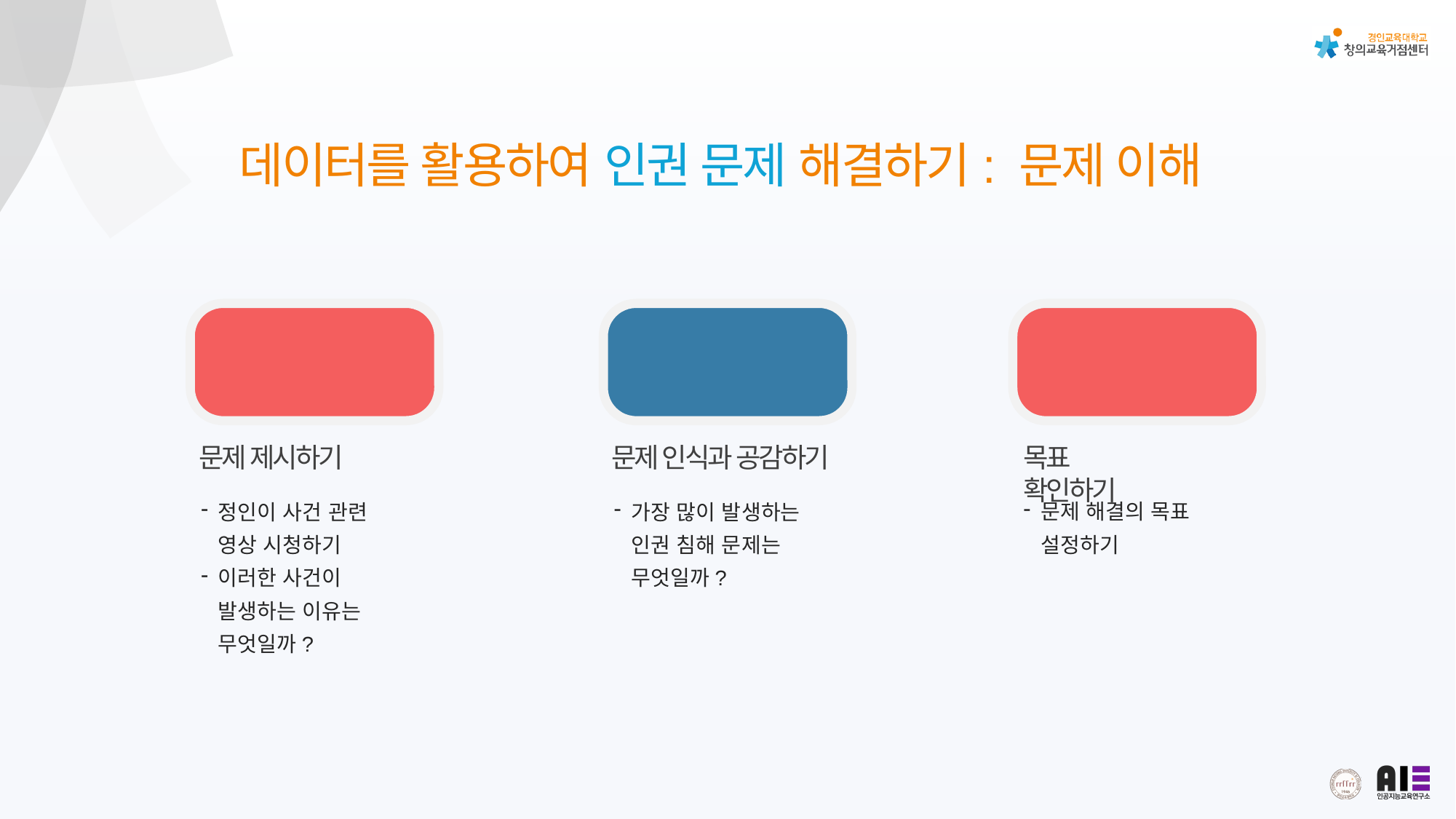

데이터를 활용하여 인권 문제 해결하기: 문제 이해
01
문제 제시하기
정인이 사건 관련 영상 시청하기
이러한 사건이 발생하는 이유는 무엇일까?
02
문제 인식과 공감하기
가장 많이 발생하는 인권 침해 문제는 무엇일까?
03
목표 확인하기
문제 해결의 목표 설정하기